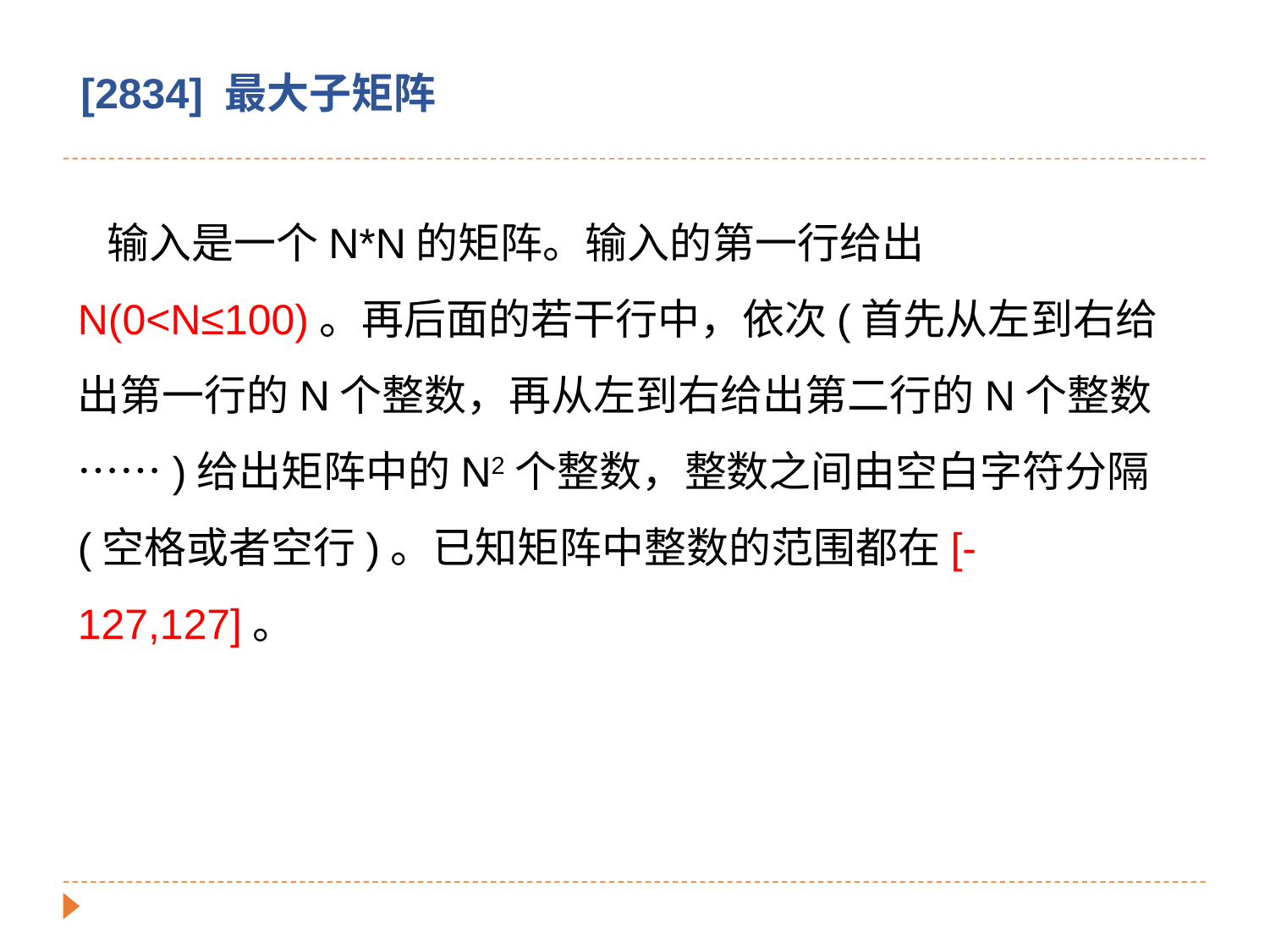

[2834] 最大子矩阵
  输入是一个N*N的矩阵。输入的第一行给出N(0<N≤100)。再后面的若干行中，依次(首先从左到右给出第一行的N个整数，再从左到右给出第二行的N个整数……)给出矩阵中的N2个整数，整数之间由空白字符分隔(空格或者空行)。已知矩阵中整数的范围都在[-127,127]。